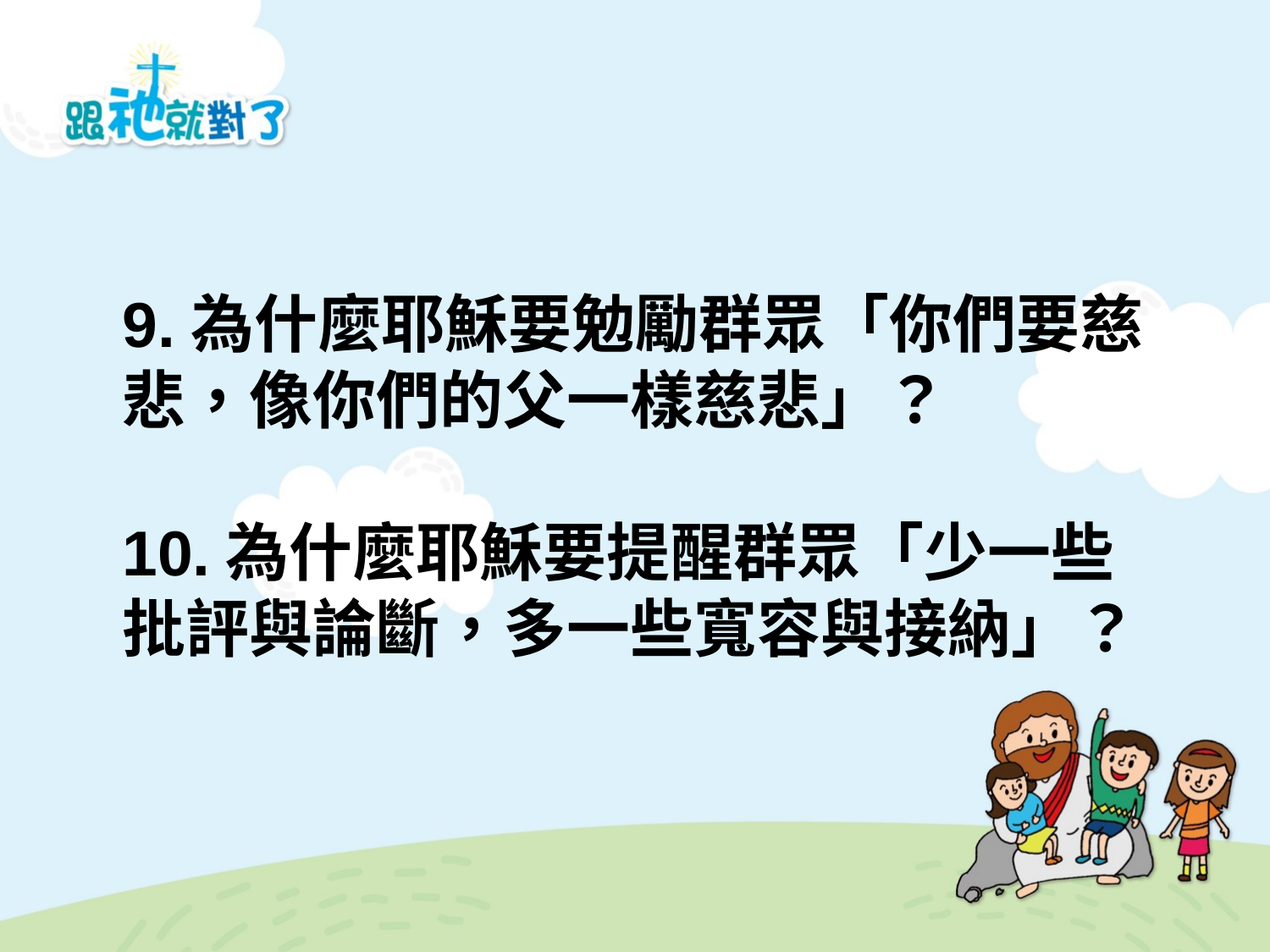

9.為什麼耶穌要勉勵群眾「你們要慈悲，像你們的父一樣慈悲」？

10.為什麼耶穌要提醒群眾「少一些批評與論斷，多一些寬容與接納」？